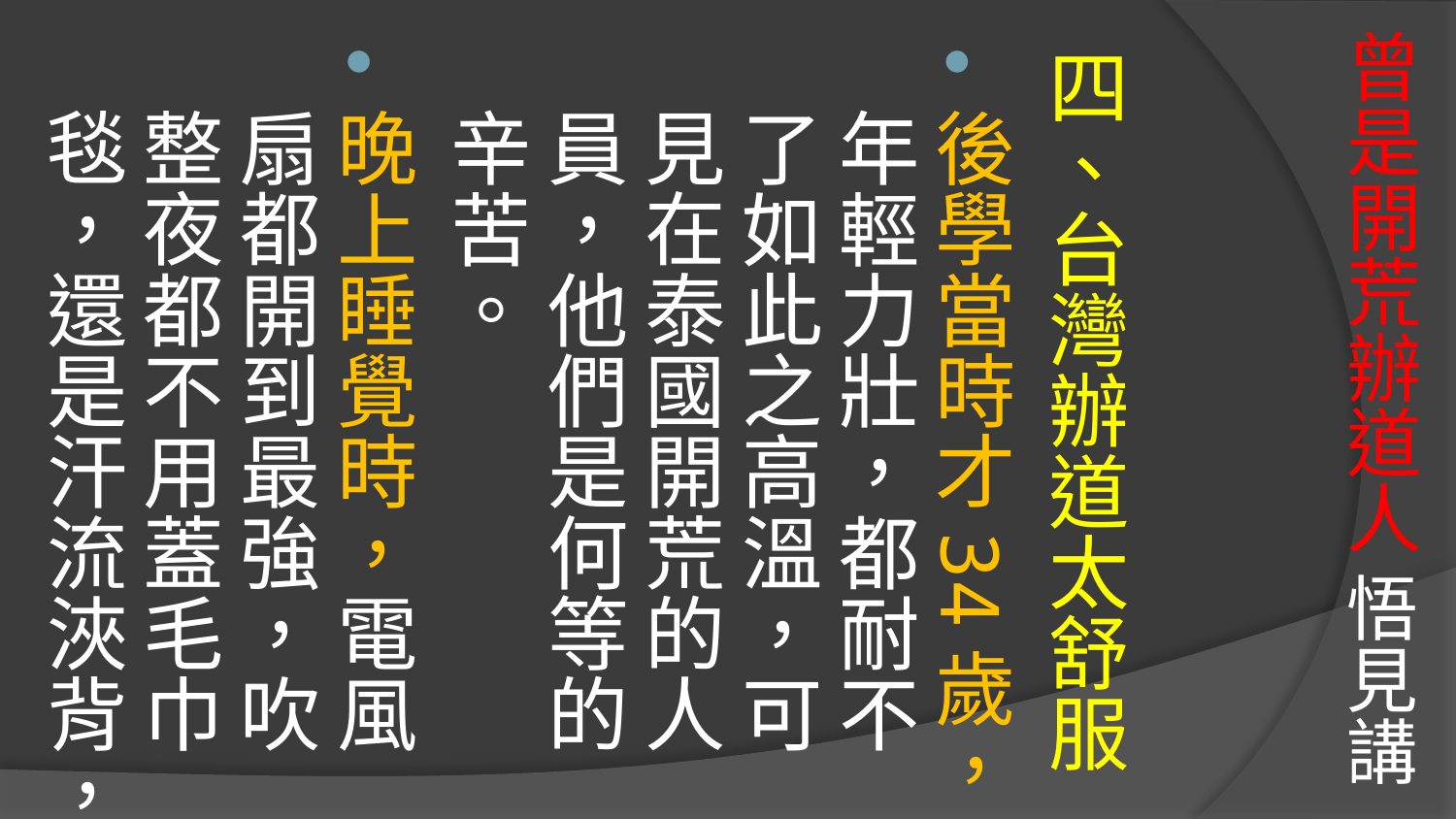

# 曾是開荒辦道人 悟見講
四、台灣辦道太舒服
後學當時才34歲，年輕力壯，都耐不了如此之高溫，可見在泰國開荒的人員，他們是何等的辛苦。
晚上睡覺時，電風扇都開到最強，吹整夜都不用蓋毛巾毯，還是汗流浹背，